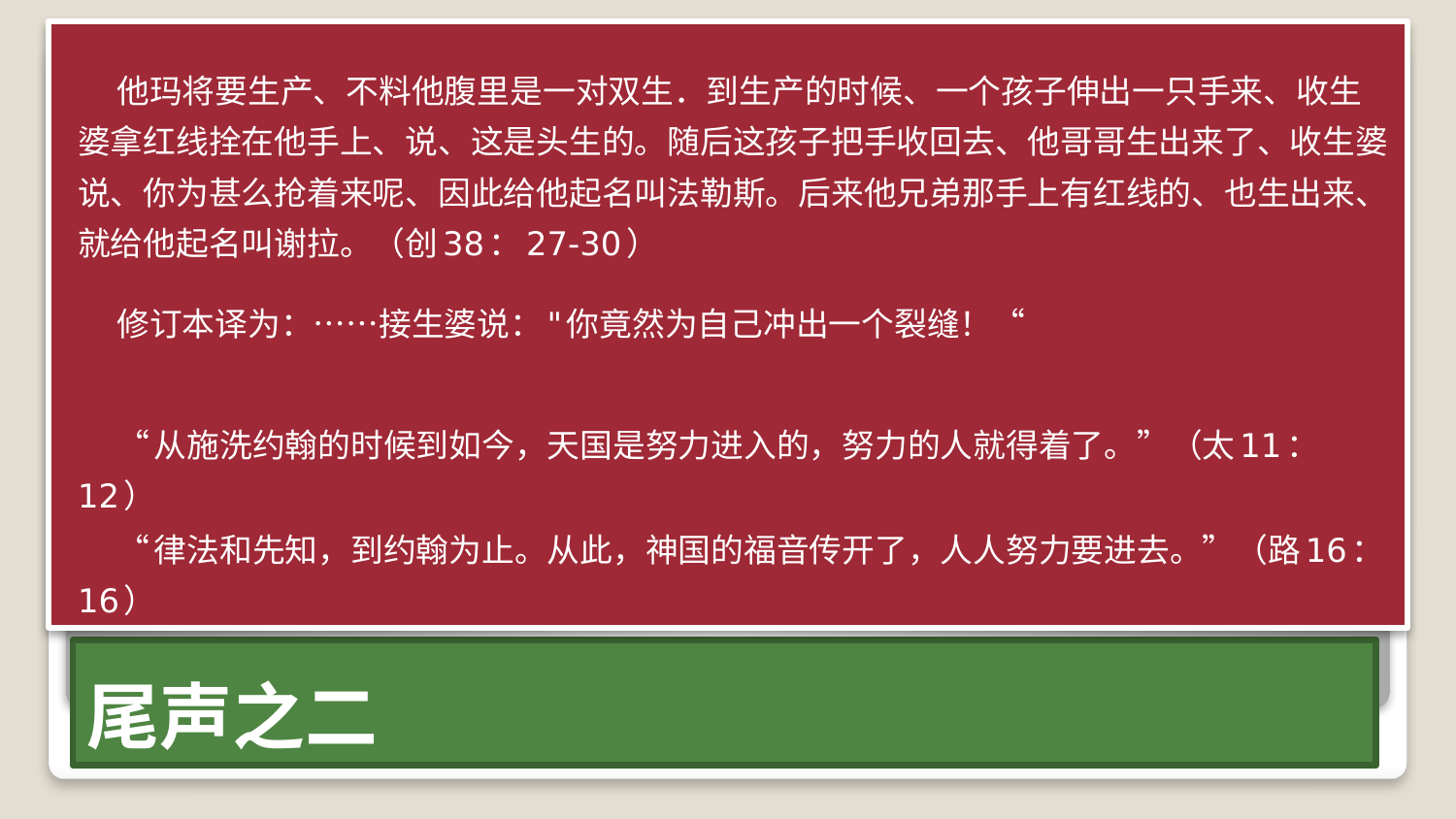

他玛将要生产、不料他腹里是一对双生．到生产的时候、一个孩子伸出一只手来、收生婆拿红线拴在他手上、说、这是头生的。随后这孩子把手收回去、他哥哥生出来了、收生婆说、你为甚么抢着来呢、因此给他起名叫法勒斯。后来他兄弟那手上有红线的、也生出来、就给他起名叫谢拉。（创38：27-30）

修订本译为：……接生婆说："你竟然为自己冲出一个裂缝！“

“从施洗约翰的时候到如今，天国是努力进入的，努力的人就得着了。”（太11：12）
“律法和先知，到约翰为止。从此，神国的福音传开了，人人努力要进去。”（路16：16）

# 尾声之二